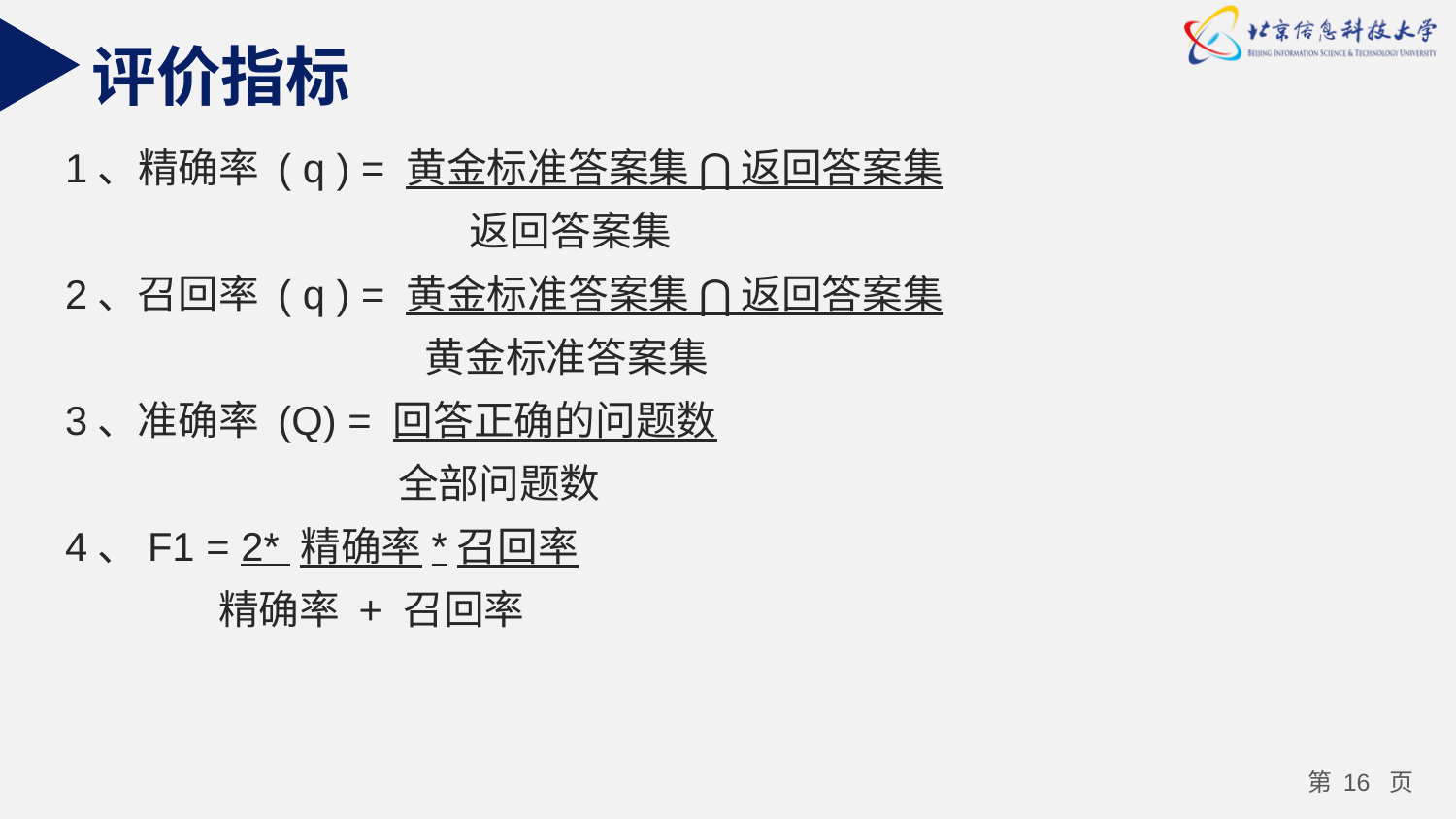

评价指标
1、精确率 ( q ) = 黄金标准答案集 ⋂ 返回答案集
                                            返回答案集
2、召回率 ( q ) = 黄金标准答案集 ⋂ 返回答案集
                                       黄金标准答案集
3、准确率 (Q) = 回答正确的问题数
                                    全部问题数
4、F1 = 2* 精确率*召回率
                精确率 + 召回率